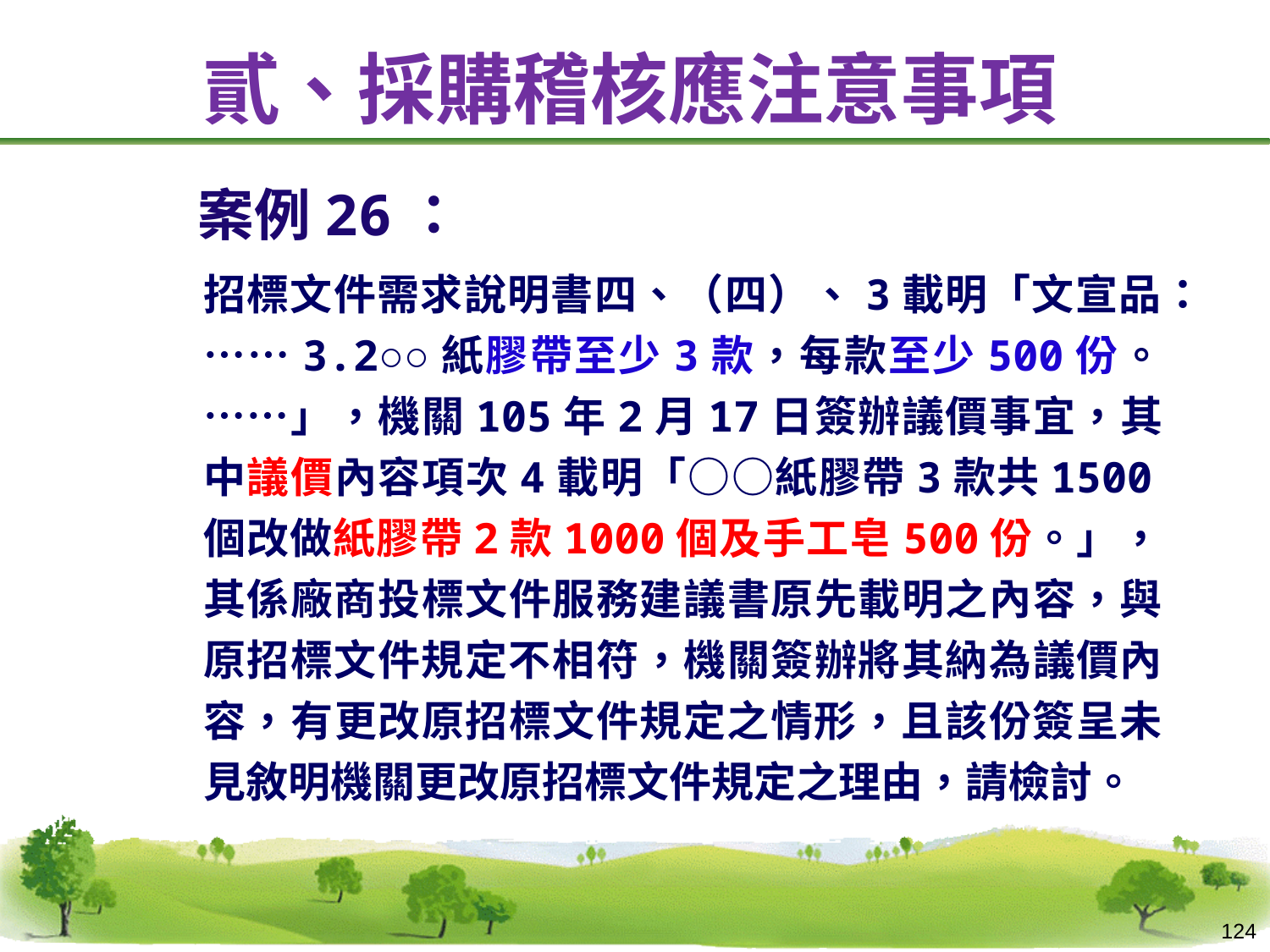

# 貳、採購稽核應注意事項
　案例26：
招標文件需求說明書四、（四）、3載明「文宣品：……3.2○○紙膠帶至少3款，每款至少500份。……」，機關105年2月17日簽辦議價事宜，其中議價內容項次4載明「○○紙膠帶3款共1500個改做紙膠帶2款1000個及手工皂500份。」，其係廠商投標文件服務建議書原先載明之內容，與原招標文件規定不相符，機關簽辦將其納為議價內容，有更改原招標文件規定之情形，且該份簽呈未見敘明機關更改原招標文件規定之理由，請檢討。
124